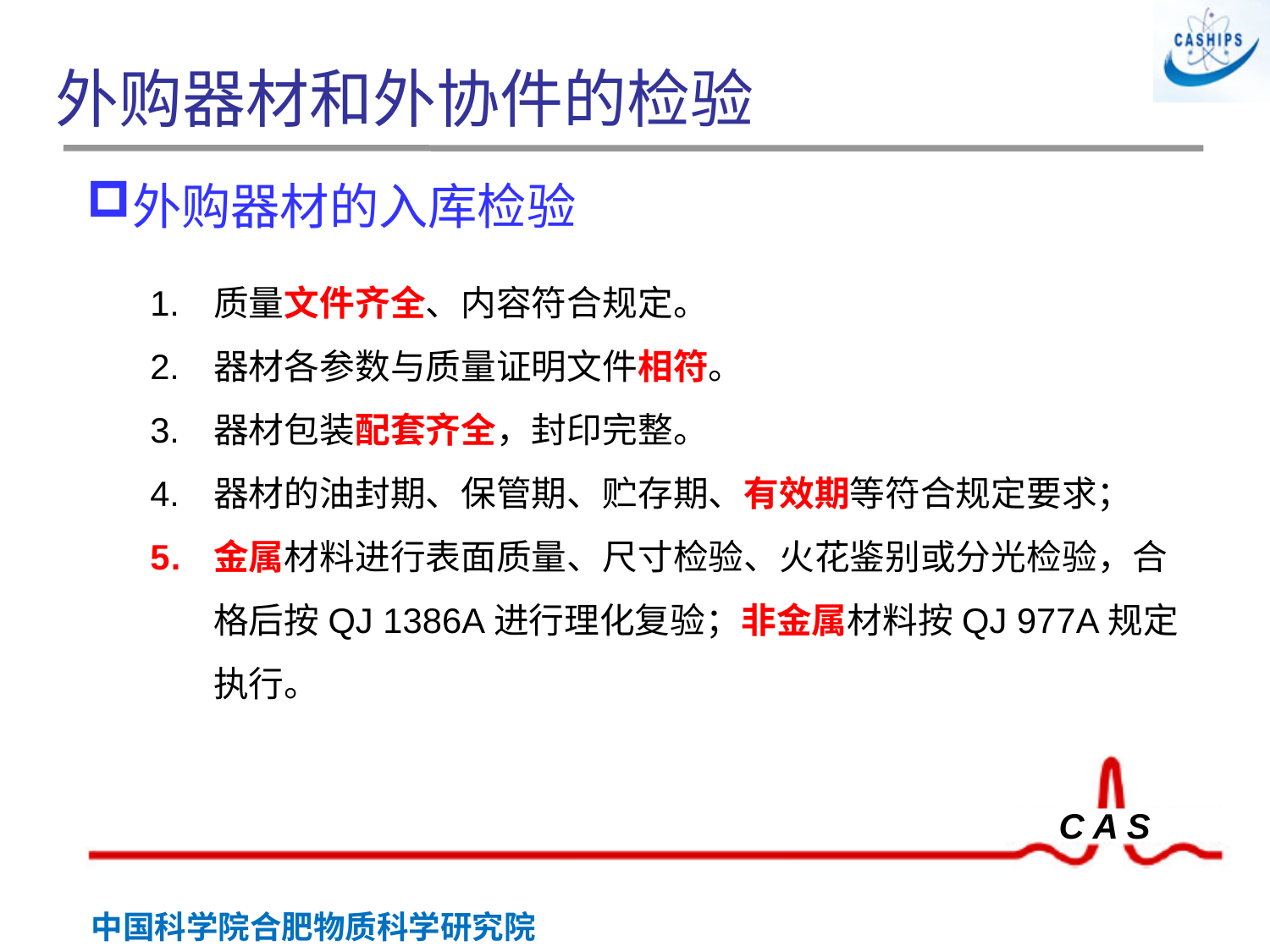

# 外购器材和外协件的检验
外购器材的入库检验

质量文件齐全、内容符合规定。
器材各参数与质量证明文件相符。
器材包装配套齐全，封印完整。
器材的油封期、保管期、贮存期、有效期等符合规定要求；
金属材料进行表面质量、尺寸检验、火花鉴别或分光检验，合格后按QJ 1386A进行理化复验；非金属材料按QJ 977A规定执行。
  胶印章
钢印章
封印章